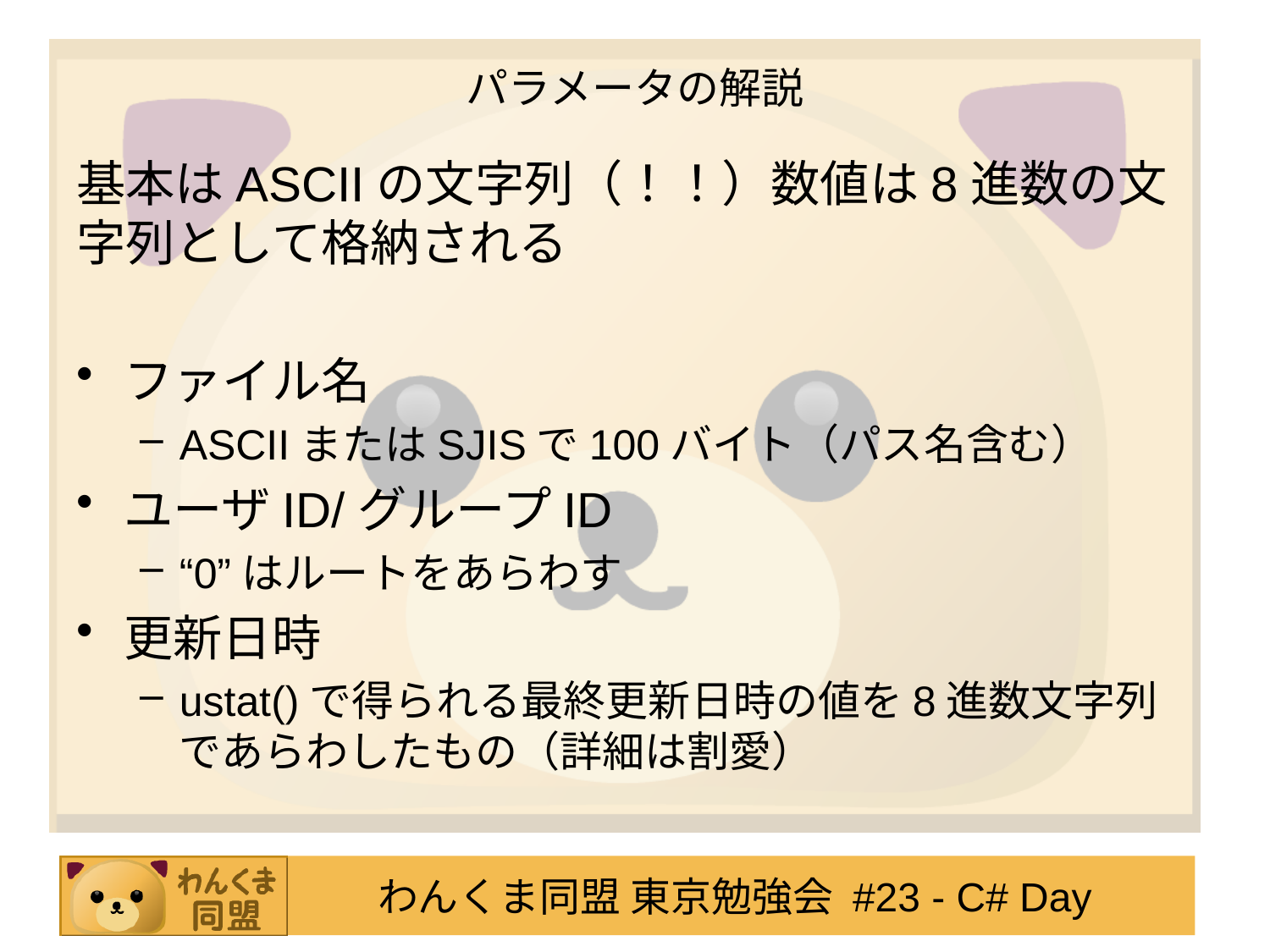

# パラメータの解説
基本はASCIIの文字列（！！）数値は8進数の文字列として格納される

ファイル名
ASCIIまたはSJISで100バイト（パス名含む）
ユーザID/グループID
“0”はルートをあらわす
更新日時
ustat()で得られる最終更新日時の値を8進数文字列であらわしたもの（詳細は割愛）